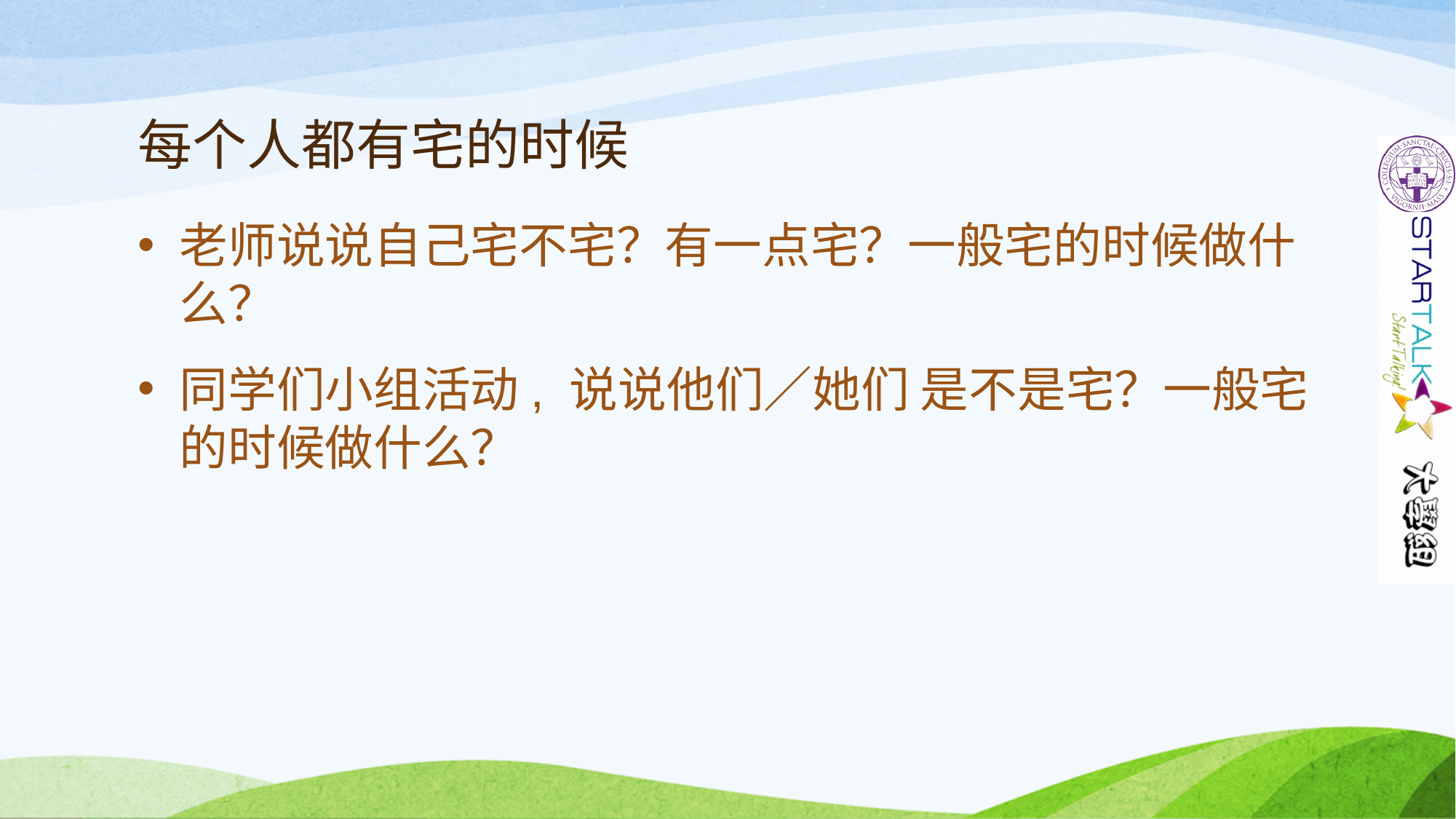

# 每个人都有宅的时候
老师说说自己宅不宅？有一点宅？一般宅的时候做什么？
同学们小组活动, 说说他们／她们 是不是宅？一般宅的时候做什么？